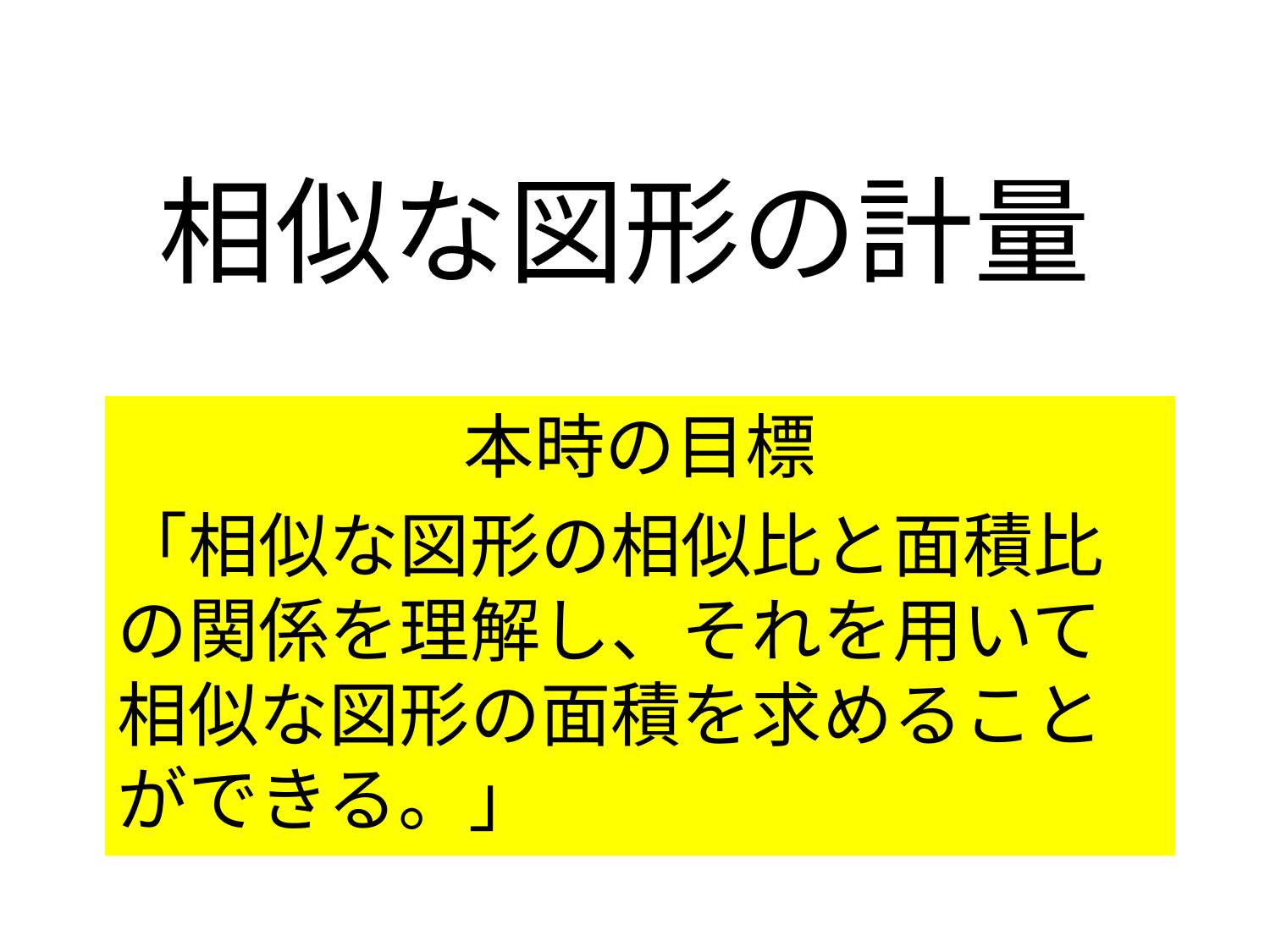

# 相似な図形の計量
本時の目標
「相似な図形の相似比と面積比の関係を理解し、それを用いて相似な図形の面積を求めることができる。」